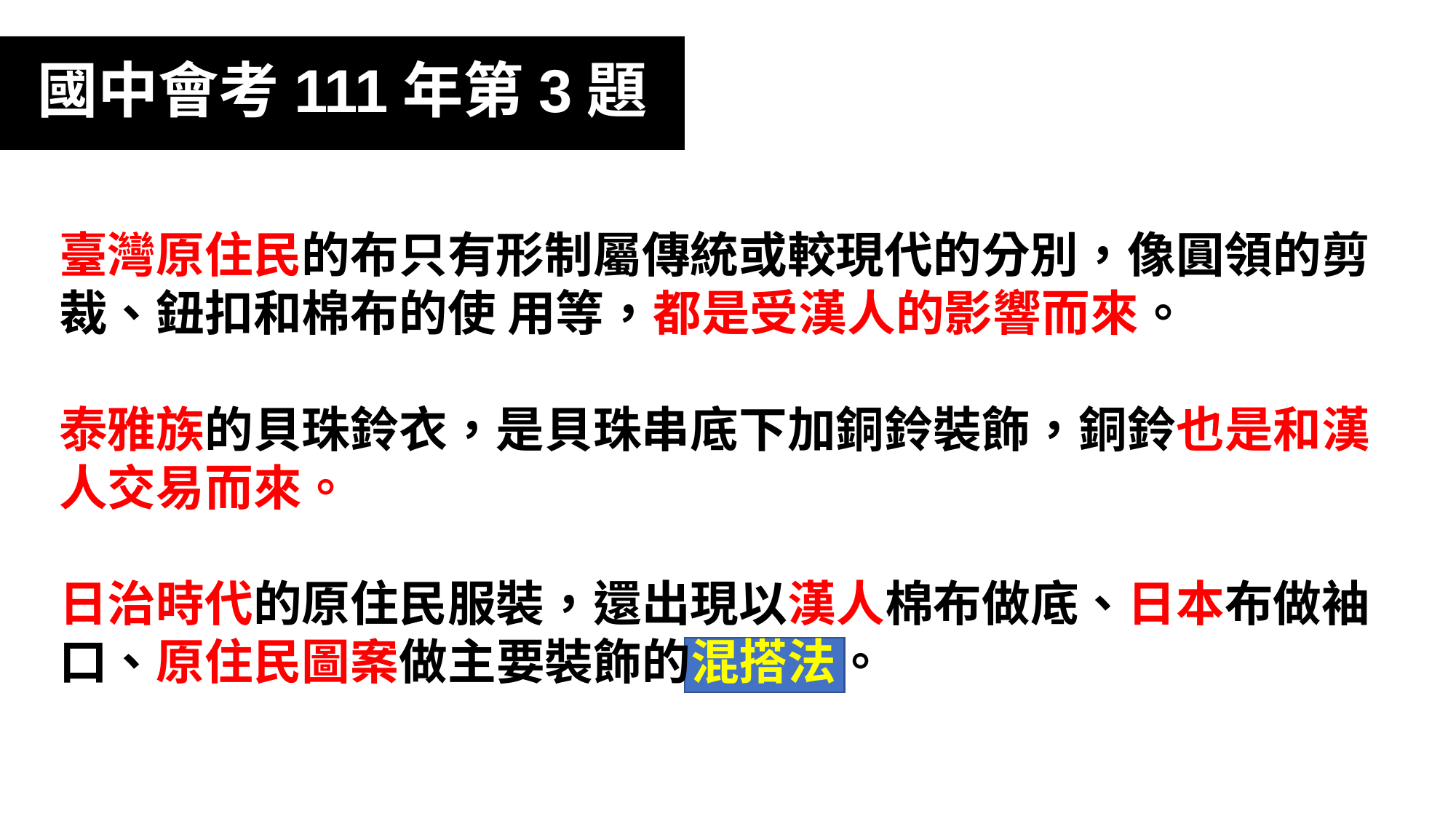

# 國中會考111年第3題
臺灣原住民的布只有形制屬傳統或較現代的分別，像圓領的剪裁、鈕扣和棉布的使 用等，都是受漢人的影響而來。

泰雅族的貝珠鈴衣，是貝珠串底下加銅鈴裝飾，銅鈴也是和漢人交易而來。

日治時代的原住民服裝，還出現以漢人棉布做底、日本布做袖口、原住民圖案做主要裝飾的混搭法。